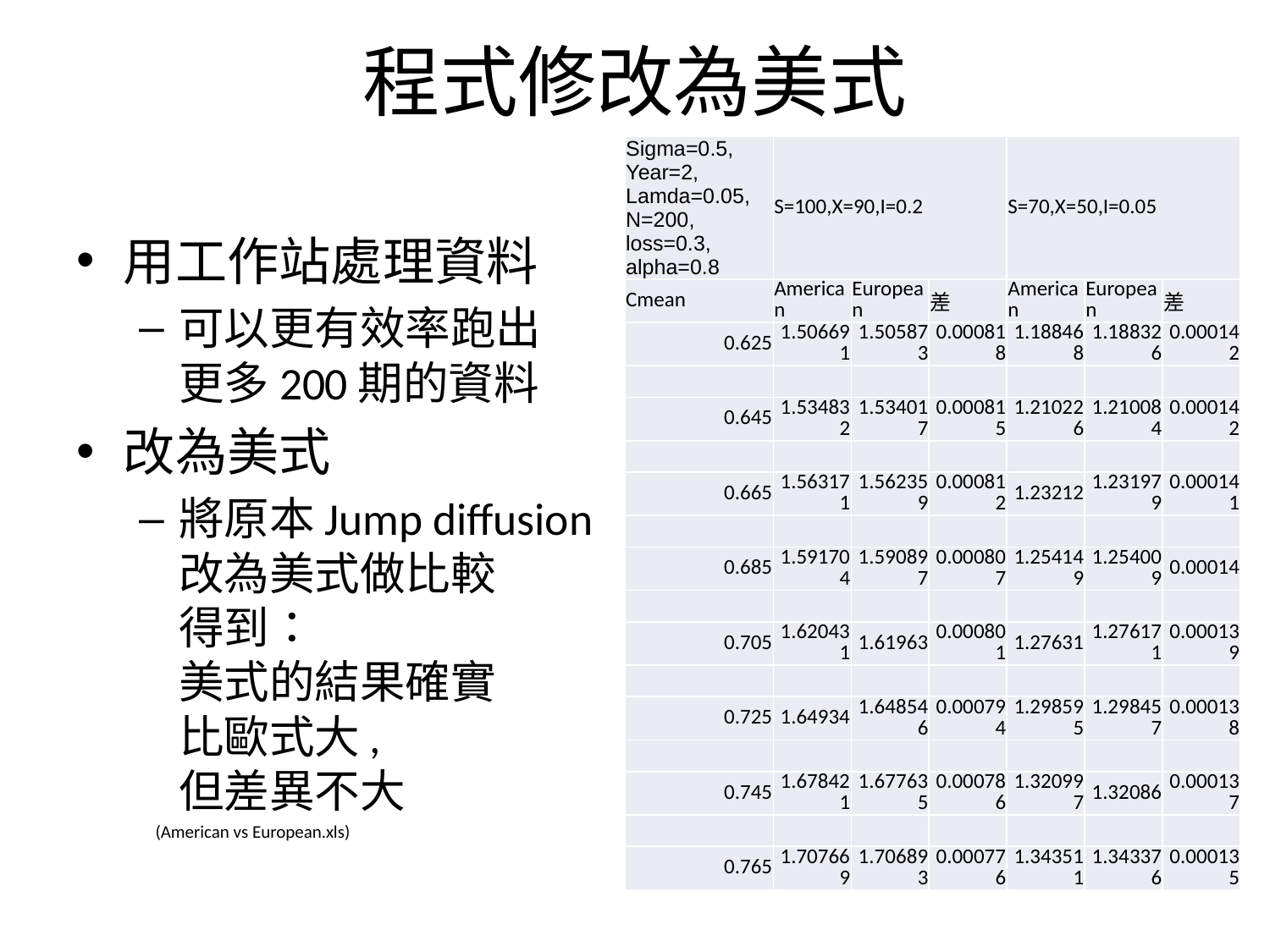

# 程式修改為美式
| Sigma=0.5, Year=2, Lamda=0.05, N=200, loss=0.3, alpha=0.8 | S=100,X=90,I=0.2 |  |  | S=70,X=50,I=0.05 |  |  |
| --- | --- | --- | --- | --- | --- | --- |
| Cmean | American | European | 差 | American | European | 差 |
| 0.625 | 1.506691 | 1.505873 | 0.000818 | 1.188468 | 1.188326 | 0.000142 |
|  |  |  |  |  |  |  |
| 0.645 | 1.534832 | 1.534017 | 0.000815 | 1.210226 | 1.210084 | 0.000142 |
|  |  |  |  |  |  |  |
| 0.665 | 1.563171 | 1.562359 | 0.000812 | 1.23212 | 1.231979 | 0.000141 |
|  |  |  |  |  |  |  |
| 0.685 | 1.591704 | 1.590897 | 0.000807 | 1.254149 | 1.254009 | 0.00014 |
|  |  |  |  |  |  |  |
| 0.705 | 1.620431 | 1.61963 | 0.000801 | 1.27631 | 1.276171 | 0.000139 |
|  |  |  |  |  |  |  |
| 0.725 | 1.64934 | 1.648546 | 0.000794 | 1.298595 | 1.298457 | 0.000138 |
|  |  |  |  |  |  |  |
| 0.745 | 1.678421 | 1.677635 | 0.000786 | 1.320997 | 1.32086 | 0.000137 |
|  |  |  |  |  |  |  |
| 0.765 | 1.707669 | 1.706893 | 0.000776 | 1.343511 | 1.343376 | 0.000135 |
用工作站處理資料
可以更有效率跑出
更多200期的資料
改為美式
將原本Jump diffusion
改為美式做比較
得到：
美式的結果確實
比歐式大,
但差異不大
    (American vs European.xls)